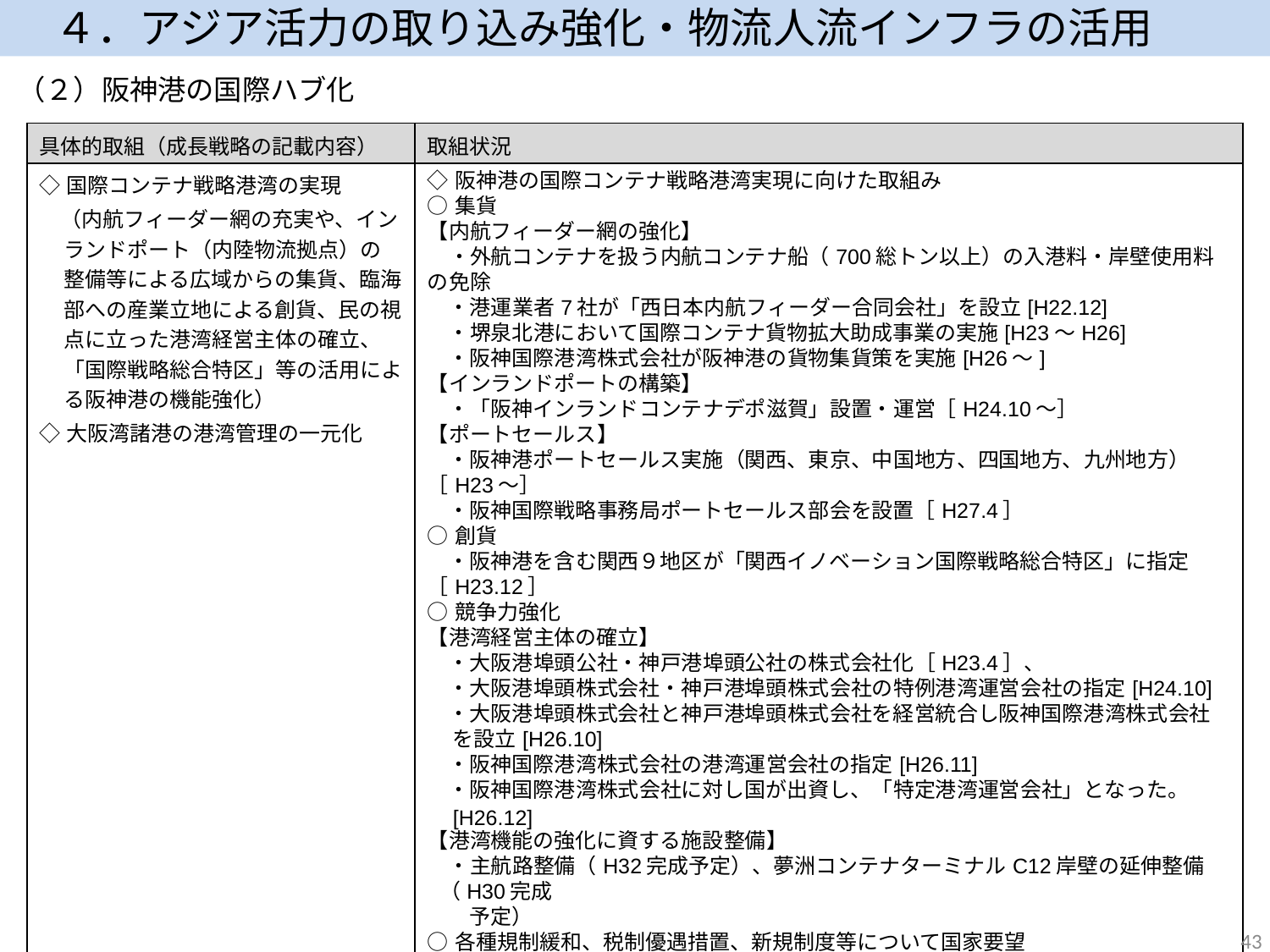

４．アジア活力の取り込み強化・物流人流インフラの活用
（２）阪神港の国際ハブ化
| 具体的取組（成長戦略の記載内容） | 取組状況 |
| --- | --- |
| ◇国際コンテナ戦略港湾の実現 　（内航フィーダー網の充実や、インランドポート（内陸物流拠点）の整備等による広域からの集貨、臨海部への産業立地による創貨、民の視点に立った港湾経営主体の確立、「国際戦略総合特区」等の活用による阪神港の機能強化） ◇大阪湾諸港の港湾管理の一元化 | ◇阪神港の国際コンテナ戦略港湾実現に向けた取組み ○集貨 【内航フィーダー網の強化】 　・外航コンテナを扱う内航コンテナ船（700総トン以上）の入港料・岸壁使用料の免除 　・港運業者7社が「西日本内航フィーダー合同会社」を設立[H22.12] 　・堺泉北港において国際コンテナ貨物拡大助成事業の実施[H23～H26] 　・阪神国際港湾株式会社が阪神港の貨物集貨策を実施[H26～] 【インランドポートの構築】 　・「阪神インランドコンテナデポ滋賀」設置・運営［H24.10～］ 【ポートセールス】 　・阪神港ポートセールス実施（関西、東京、中国地方、四国地方、九州地方）［H23～］ 　・阪神国際戦略事務局ポートセールス部会を設置［H27.4］ ○創貨 　・阪神港を含む関西９地区が「関西イノベーション国際戦略総合特区」に指定［H23.12］ ○競争力強化 【港湾経営主体の確立】 　・大阪港埠頭公社・神戸港埠頭公社の株式会社化［H23.4］、 　・大阪港埠頭株式会社・神戸港埠頭株式会社の特例港湾運営会社の指定[H24.10] 　・大阪港埠頭株式会社と神戸港埠頭株式会社を経営統合し阪神国際港湾株式会社を設立[H26.10] 　・阪神国際港湾株式会社の港湾運営会社の指定[H26.11] 　・阪神国際港湾株式会社に対し国が出資し、「特定港湾運営会社」となった。[H26.12] 【港湾機能の強化に資する施設整備】 　・主航路整備（H32完成予定）、夢洲コンテナターミナルC12岸壁の延伸整備（H30完成 　　予定） ○各種規制緩和、税制優遇措置、新規制度等について国家要望 ◇大阪湾諸港の港湾管理の一元化 ○府市で物流に特化した「新港務局」を設立する基本的方向性を確認[H24.6] ○大阪湾諸港の港湾管理の一元化に向けた検討[H24～] |
43